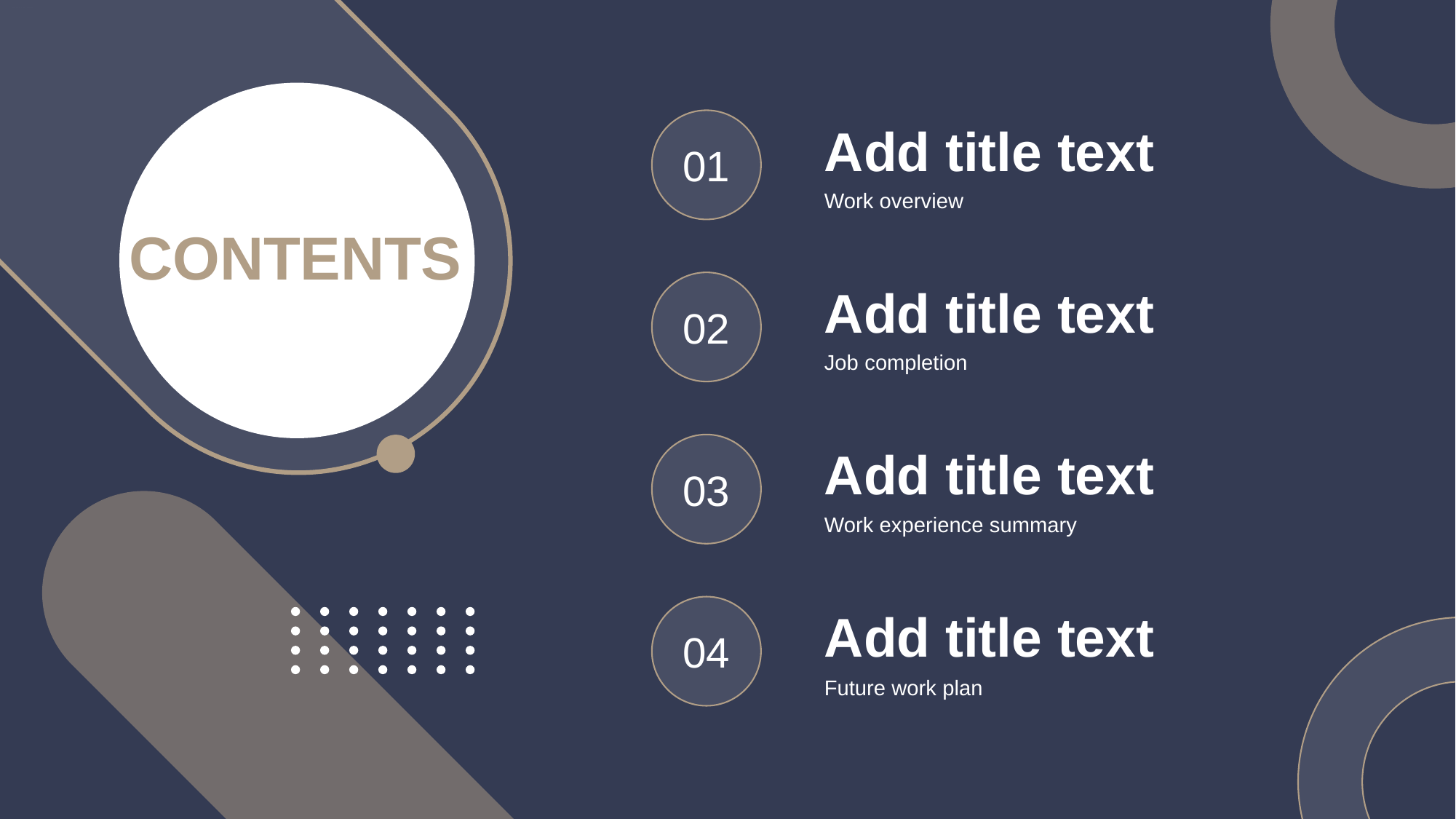

PPT模板 http://www.1ppt.com/moban/

CONTENTS

01
Add title text
Work overview
02
Add title text
Job completion
03
Add title text
Work experience summary
04
Add title text
Future work plan